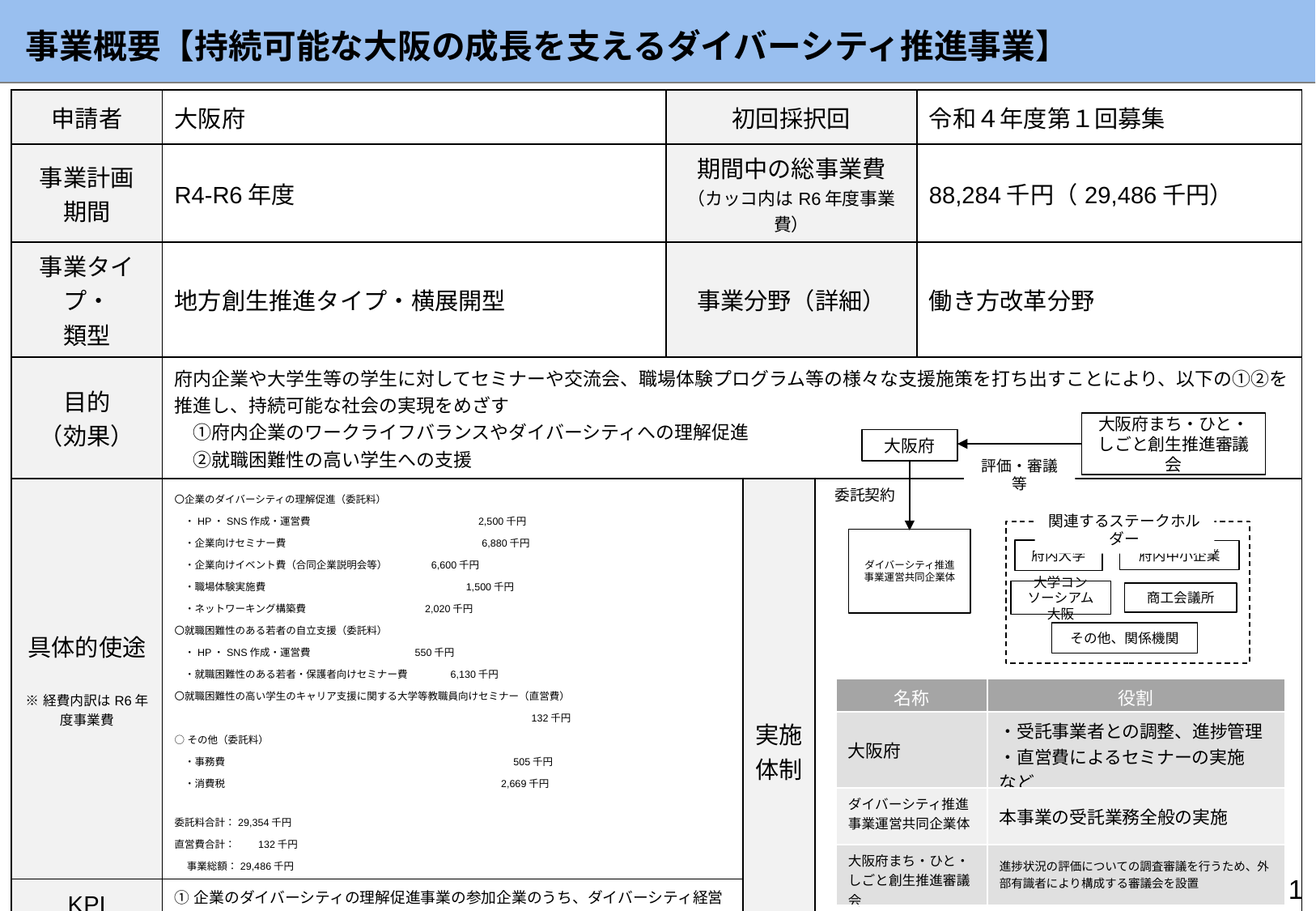

事業概要【持続可能な大阪の成長を支えるダイバーシティ推進事業】
| 申請者 | 大阪府 | 初回採択回 |  |  | 令和４年度第１回募集 |
| --- | --- | --- | --- | --- | --- |
| 事業計画 期間 | R4-R6年度 | 期間中の総事業費 （カッコ内はR6年度事業費） |  |  | 88,284千円（29,486千円） |
| 事業タイプ・ 類型 | 地方創生推進タイプ・横展開型 | 事業分野（詳細） |  |  | 働き方改革分野 |
| 目的 （効果） | 府内企業や大学生等の学生に対してセミナーや交流会、職場体験プログラム等の様々な支援施策を打ち出すことにより、以下の①②を推進し、持続可能な社会の実現をめざす 　①府内企業のワークライフバランスやダイバーシティへの理解促進 　②就職困難性の高い学生への支援 |  |  |  |  |
| 具体的使途 ※経費内訳はR6年度事業費 | 〇企業のダイバーシティの理解促進（委託料） 　・HP・SNS作成・運営費　　　　　　　　　　 　　　 　　 2,500千円 　・企業向けセミナー費　　　　　　　　　　　　　　　　　　 6,880千円 　・企業向けイベント費（合同企業説明会等） 　　　6,600千円 　・職場体験実施費　　　　　　　　　　　　 　　 　　 　　1,500千円 　・ネットワーキング構築費　　 　　 　　2,020千円 〇就職困難性のある若者の自立支援（委託料） 　・HP・SNS作成・運営費　 　　 550千円 　・就職困難性のある若者・保護者向けセミナー費　　　　6,130千円 〇就職困難性の高い学生のキャリア支援に関する大学等教職員向けセミナー（直営費） 　　　　　　　　　　　　　　　　　　　　　　　　　　　　　　　　　　　132千円 ○その他（委託料） 　・事務費　　　　　　　　　　　　　　　　　　　　　　　　　　　　 505千円 　・消費税　　　　　　　　　　　　　　　　　　　　　　　　　　　2,669千円 委託料合計：29,354千円 直営費合計：　　132千円 　 事業総額：29,486千円 |  | 実施 体制 |  |  |
| KPI ※カッコ内の数値は最終事業年度までの「KPI増加分の累計」の目標値 | ①企業のダイバーシティの理解促進事業の参加企業のうち、ダイバーシティ経営に取組む（取組む予定）企業数（+750社） ②企業のダイバーシティの理解促進事業の参加企業数（+1,380社） ③企業のダイバーシティの理解促進事業の参加企業が正社員採用した人数（+900人） ④就職困難性のある学生の自立支援事業に参加した学生数（+6,320人） |  |  |  |  |
大阪府まち・ひと・しごと創生推進審議会
大阪府
評価・審議等
委託契約
関連するステークホルダー

ダイバーシティ推進事業運営共同企業体
府内大学
府内中小企業
大学コンソーシアム大阪
商工会議所
その他、関係機関
| 名称 | 役割 |
| --- | --- |
| 大阪府 | ・受託事業者との調整、進捗管理 ・直営費によるセミナーの実施　など |
| ダイバーシティ推進事業運営共同企業体 | 本事業の受託業務全般の実施 |
| 大阪府まち・ひと・しごと創生推進審議会 | 進捗状況の評価についての調査審議を行うため、外部有識者により構成する審議会を設置 |
1